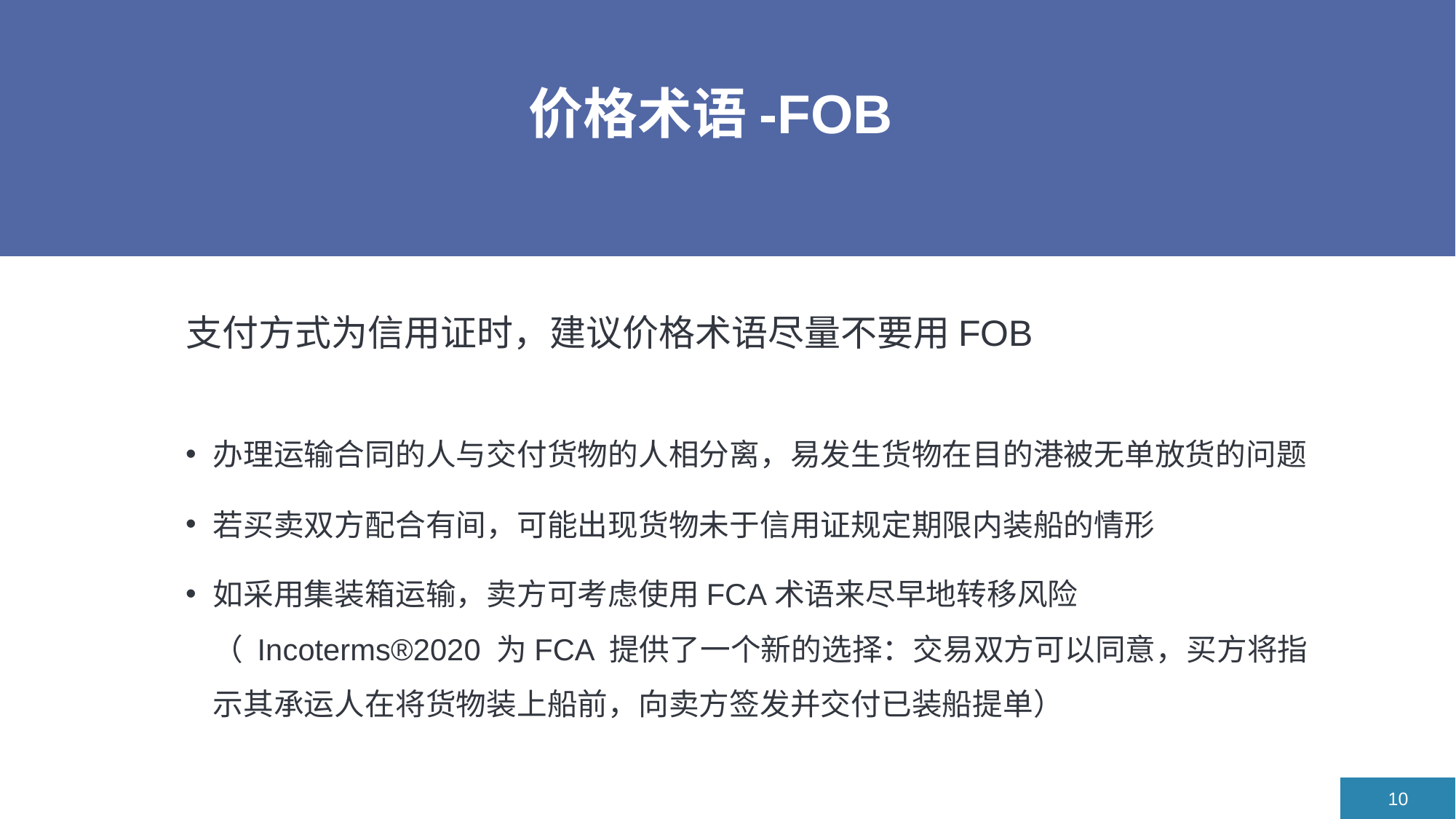

# 价格术语-FOB

支付方式为信用证时，建议价格术语尽量不要用FOB

办理运输合同的人与交付货物的人相分离，易发生货物在目的港被无单放货的问题
若买卖双方配合有间，可能出现货物未于信用证规定期限内装船的情形
如采用集装箱运输，卖方可考虑使用FCA术语来尽早地转移风险 （ Incoterms®2020 为FCA 提供了一个新的选择：交易双方可以同意，买方将指示其承运人在将货物装上船前，向卖方签发并交付已装船提单）

10